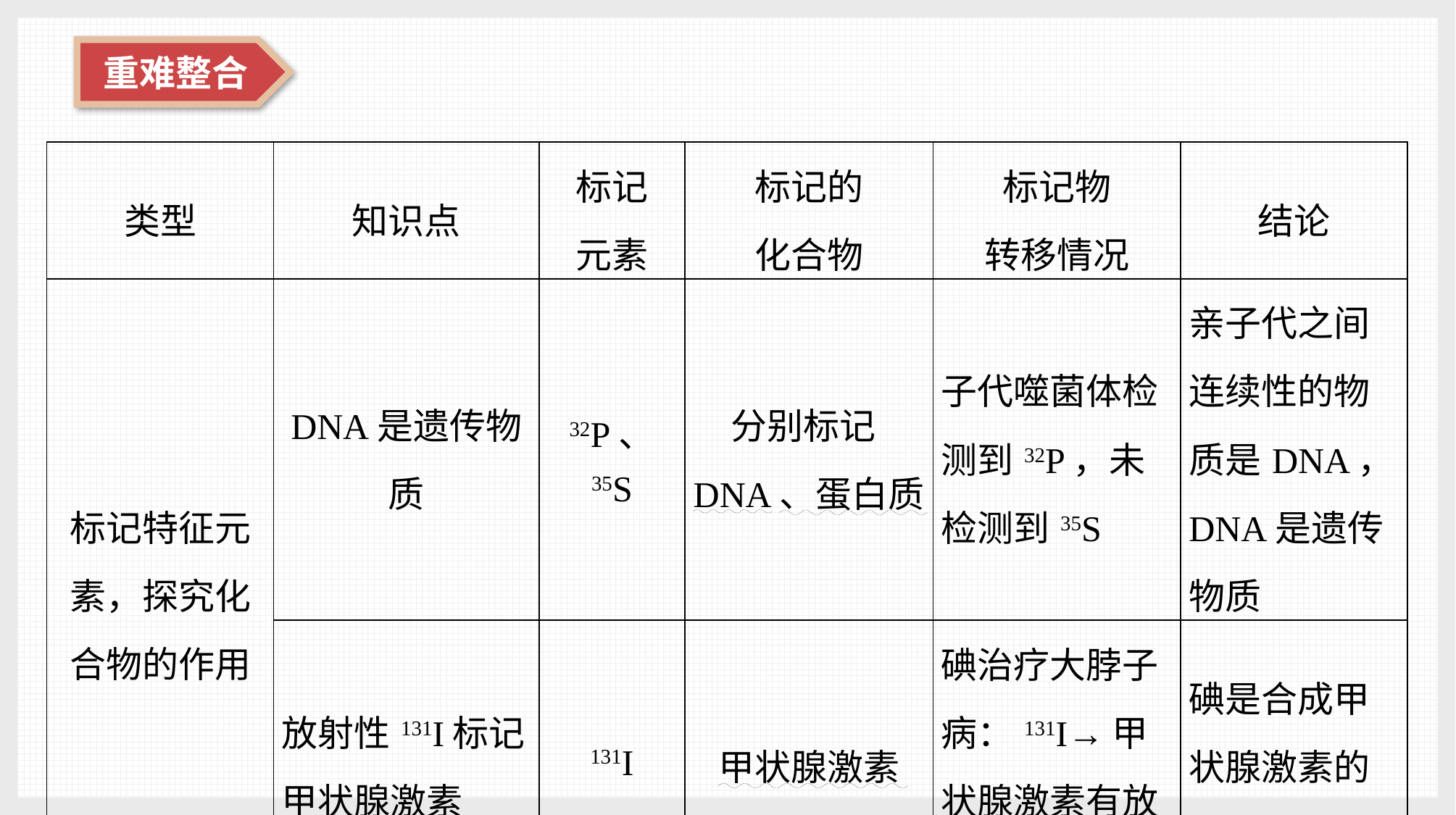

| 类型 | 知识点 | 标记 元素 | 标记的 化合物 | 标记物 转移情况 | 结论 |
| --- | --- | --- | --- | --- | --- |
| 标记特征元素，探究化合物的作用 | DNA是遗传物质 | 32P、 35S | 分别标记DNA、蛋白质 | 子代噬菌体检测到32P，未检测到35S | 亲子代之间连续性的物质是DNA，DNA是遗传物质 |
|  | 放射性131I标记甲状腺激素 | 131I | 甲状腺激素 | 碘治疗大脖子病：131I→甲状腺激素有放射性 | 碘是合成甲状腺激素的原料 |